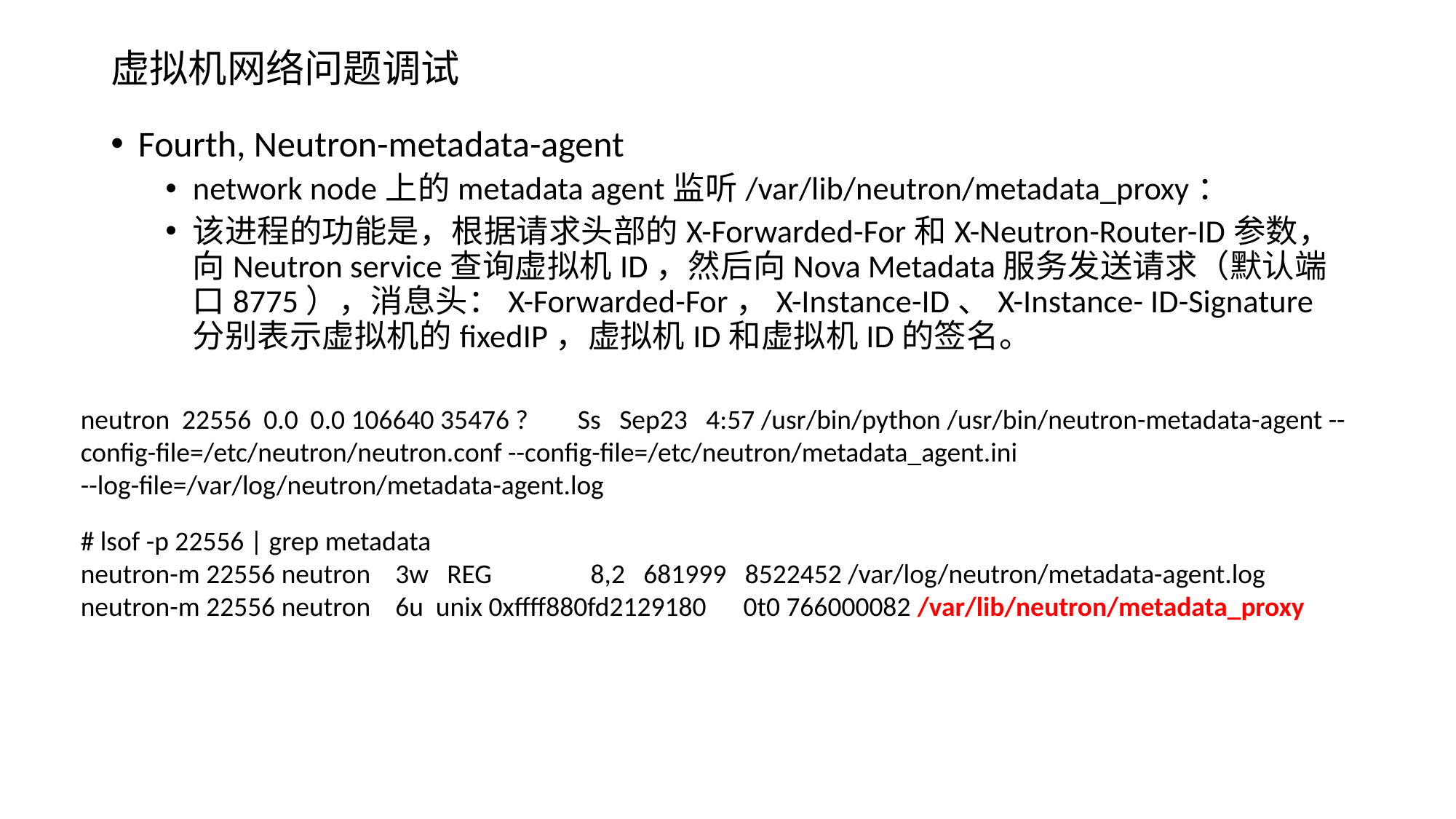

# 虚拟机网络问题调试
Fourth, Neutron-metadata-agent
network node上的metadata agent监听/var/lib/neutron/metadata_proxy：
该进程的功能是，根据请求头部的X-Forwarded-For和X-Neutron-Router-ID参数，向Neutron service查询虚拟机ID，然后向Nova Metadata服务发送请求（默认端口8775），消息头：X-Forwarded-For，X-Instance-ID、X-Instance- ID-Signature分别表示虚拟机的fixedIP，虚拟机ID和虚拟机ID的签名。

neutron  22556  0.0  0.0 106640 35476 ?        Ss   Sep23   4:57 /usr/bin/python /usr/bin/neutron-metadata-agent --config-file=/etc/neutron/neutron.conf --config-file=/etc/neutron/metadata_agent.ini --log-file=/var/log/neutron/metadata-agent.log
# lsof -p 22556 | grep metadata
neutron-m 22556 neutron    3w   REG                8,2   681999   8522452 /var/log/neutron/metadata-agent.log
neutron-m 22556 neutron    6u  unix 0xffff880fd2129180      0t0 766000082 /var/lib/neutron/metadata_proxy